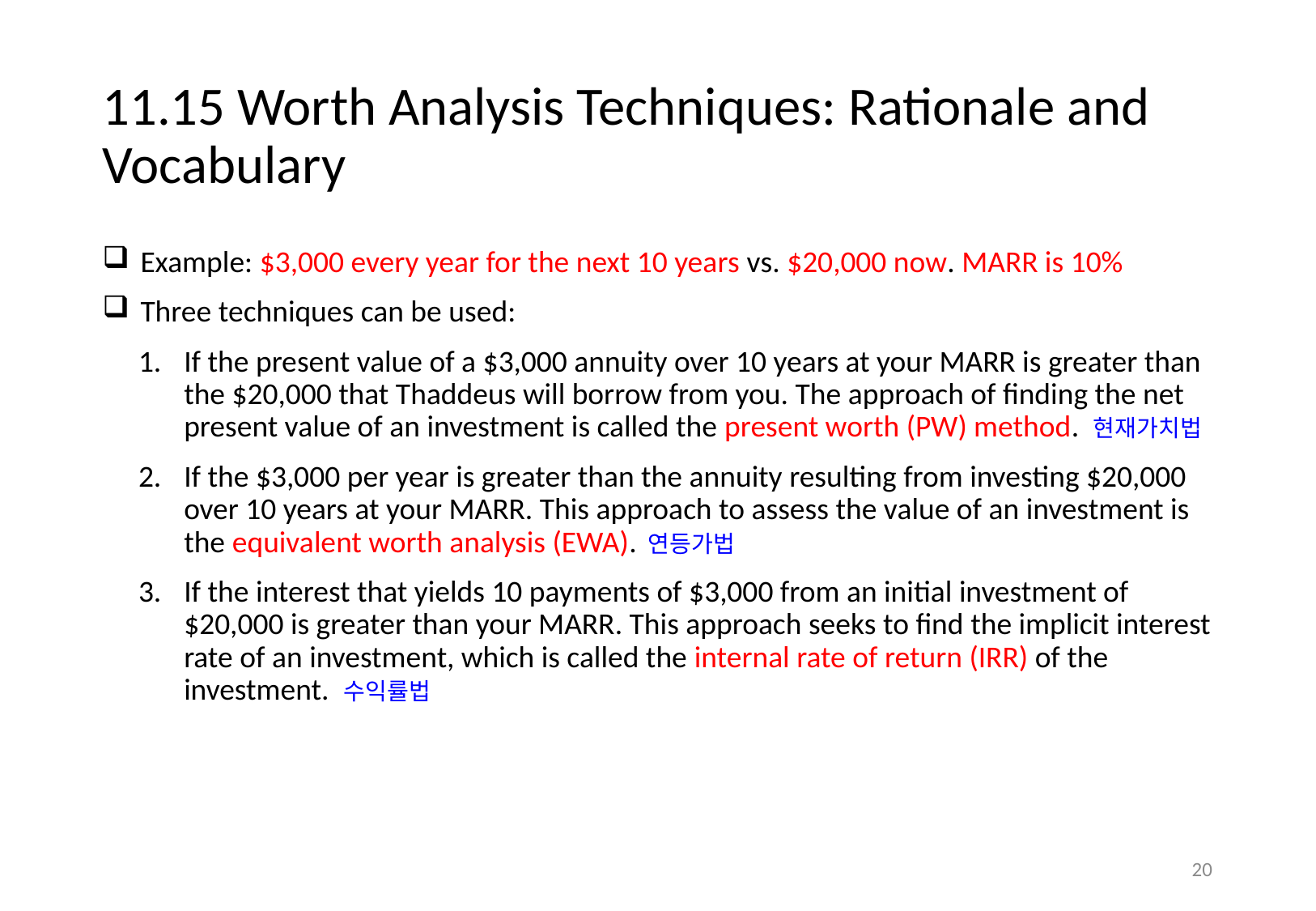

# 11.15 Worth Analysis Techniques: Rationale and Vocabulary
Example: $3,000 every year for the next 10 years vs. $20,000 now. MARR is 10%
Three techniques can be used:
If the present value of a $3,000 annuity over 10 years at your MARR is greater than the $20,000 that Thaddeus will borrow from you. The approach of finding the net present value of an investment is called the present worth (PW) method. 현재가치법
If the $3,000 per year is greater than the annuity resulting from investing $20,000 over 10 years at your MARR. This approach to assess the value of an investment is the equivalent worth analysis (EWA). 연등가법
If the interest that yields 10 payments of $3,000 from an initial investment of $20,000 is greater than your MARR. This approach seeks to find the implicit interest rate of an investment, which is called the internal rate of return (IRR) of the investment. 수익률법
20